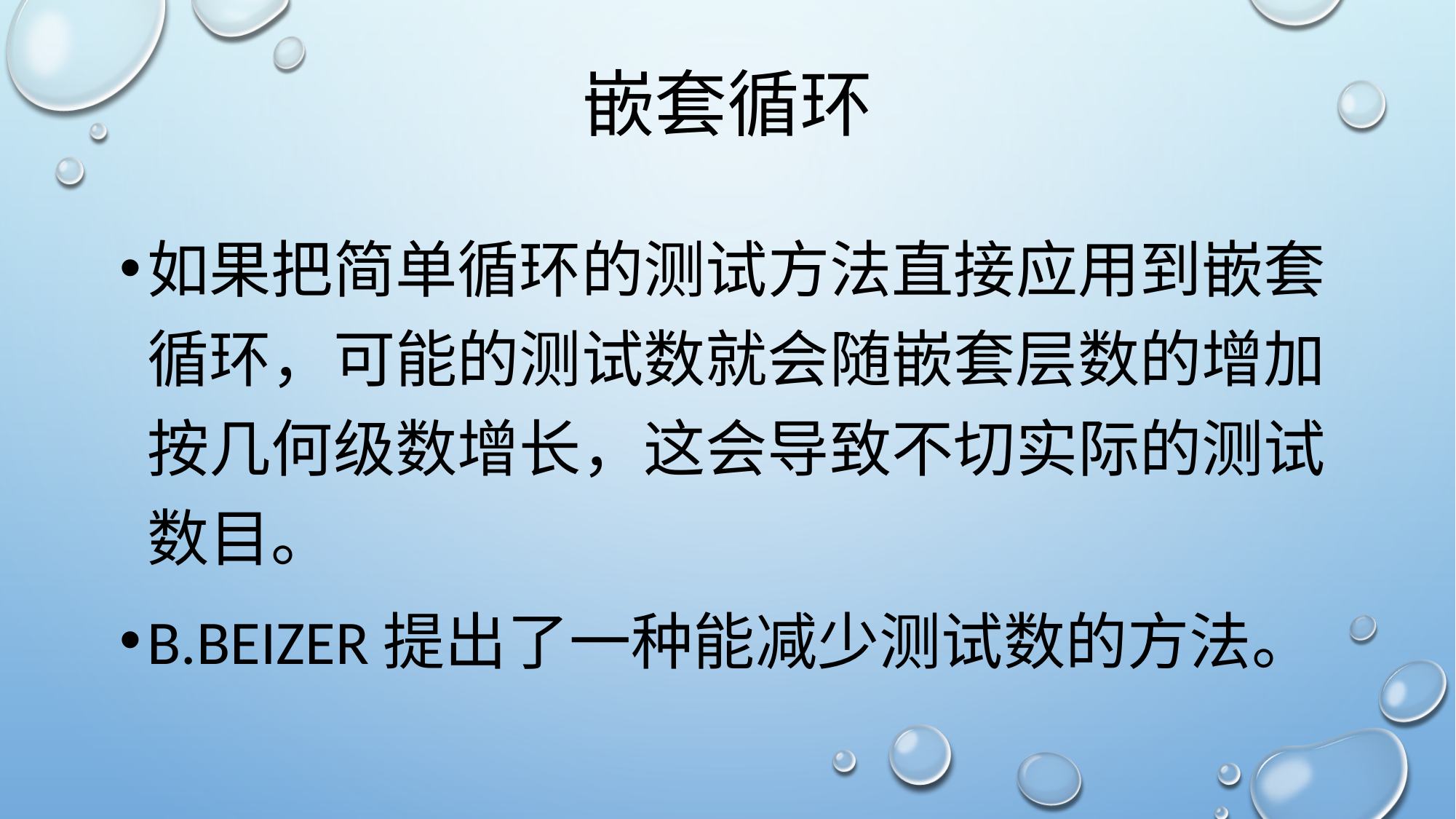

# 嵌套循环
如果把简单循环的测试方法直接应用到嵌套循环，可能的测试数就会随嵌套层数的增加按几何级数增长，这会导致不切实际的测试数目。
B.Beizer提出了一种能减少测试数的方法。